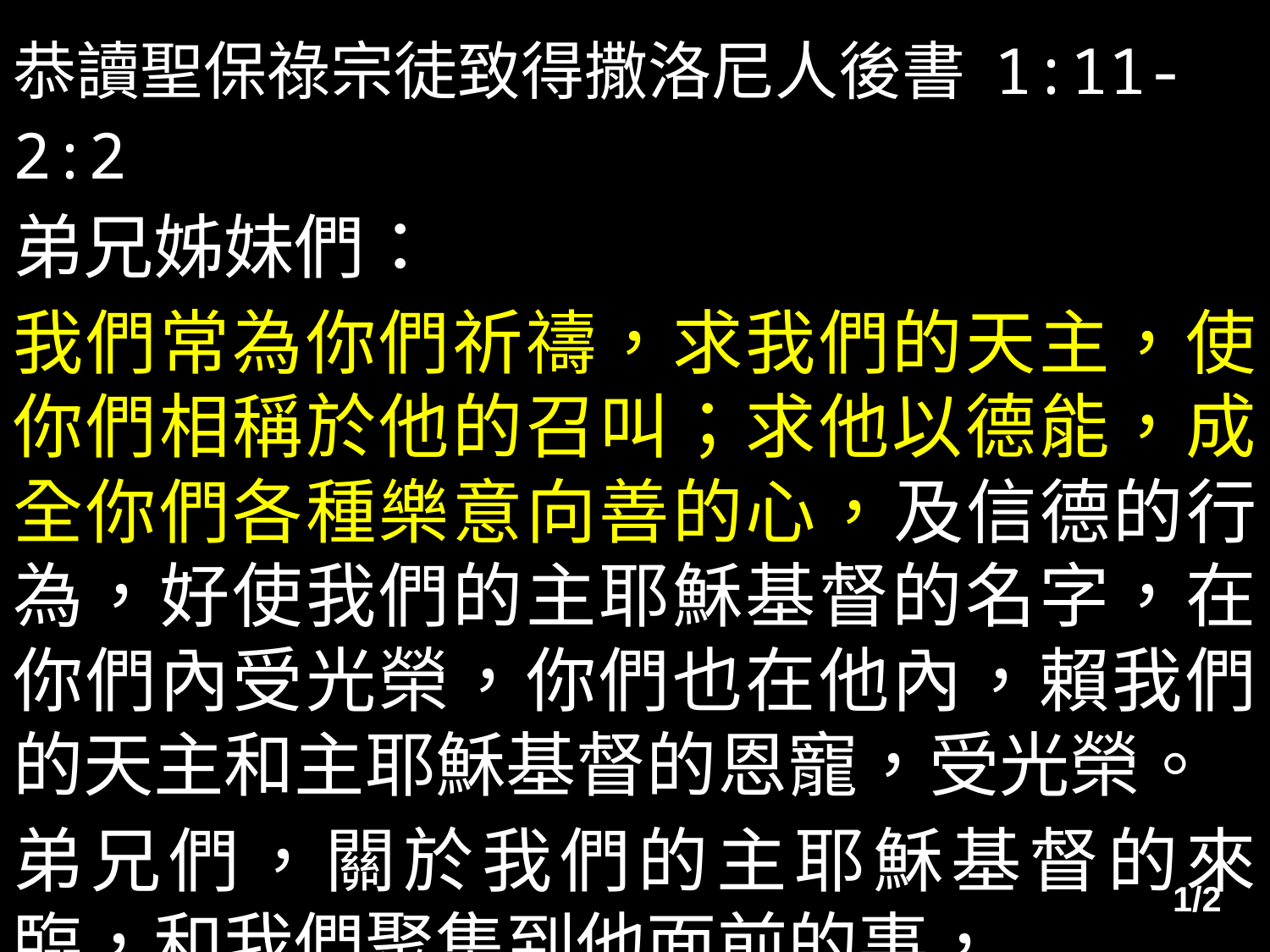

恭讀聖保祿宗徒致得撒洛尼人後書 1:11-2:2
弟兄姊妹們：
我們常為你們祈禱，求我們的天主，使你們相稱於他的召叫；求他以德能，成全你們各種樂意向善的心，及信德的行為，好使我們的主耶穌基督的名字，在你們內受光榮，你們也在他內，賴我們的天主和主耶穌基督的恩寵，受光榮。
弟兄們，關於我們的主耶穌基督的來臨，和我們聚集到他面前的事，
1/2